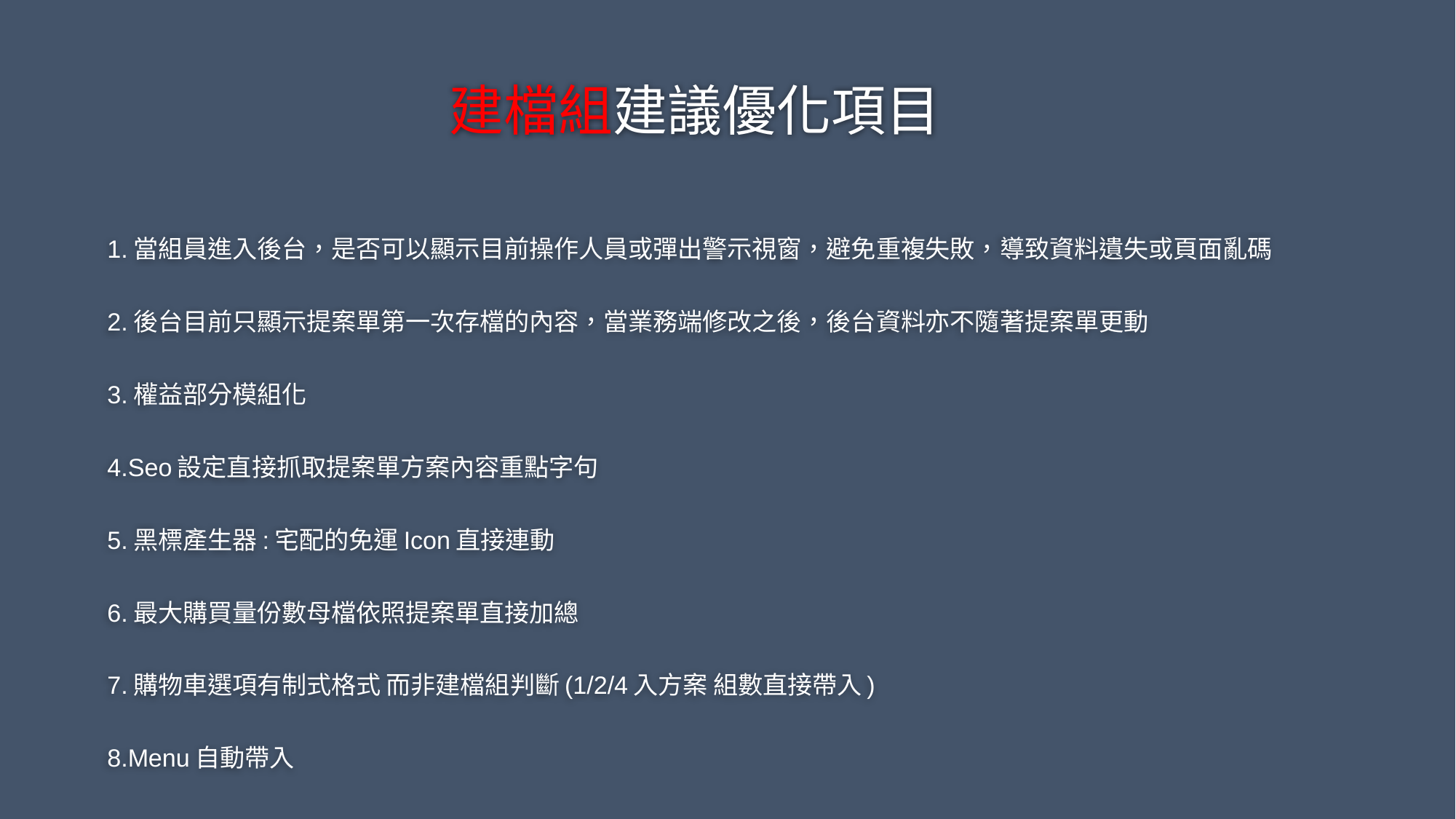

# 建檔組建議優化項目

1.當組員進入後台，是否可以顯示目前操作人員或彈出警示視窗，避免重複失敗，導致資料遺失或頁面亂碼
2.後台目前只顯示提案單第一次存檔的內容，當業務端修改之後，後台資料亦不隨著提案單更動
3.權益部分模組化
4.Seo設定直接抓取提案單方案內容重點字句
5.黑標產生器:宅配的免運Icon直接連動
6.最大購買量份數母檔依照提案單直接加總
7.購物車選項有制式格式 而非建檔組判斷(1/2/4入方案 組數直接帶入)
8.Menu自動帶入